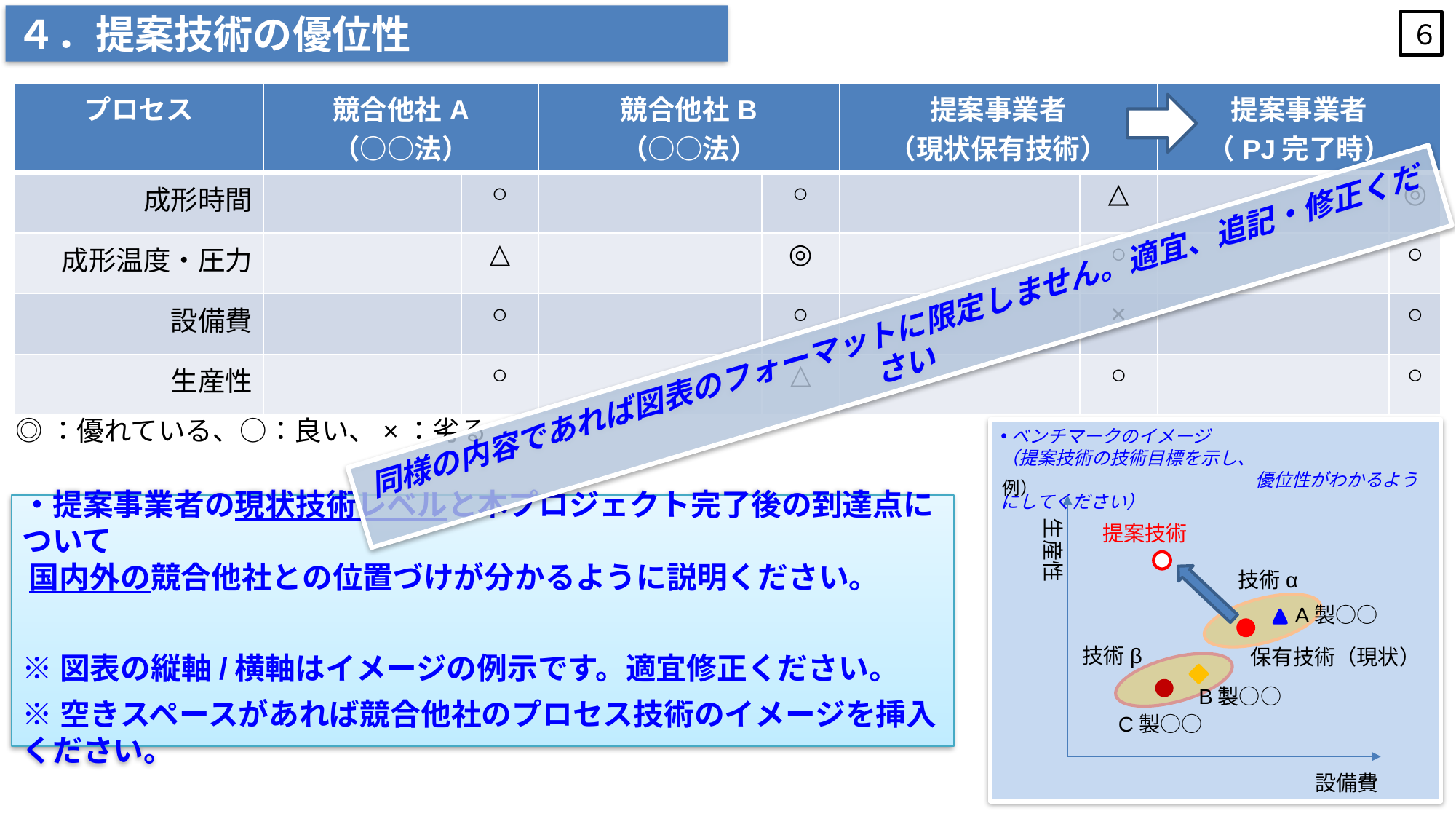

４．提案技術の優位性
６
| プロセス | 競合他社A （○○法） |  | 競合他社B （○○法） |  | 提案事業者 （現状保有技術） |  | 提案事業者 （PJ完了時） |  |
| --- | --- | --- | --- | --- | --- | --- | --- | --- |
| 成形時間 |  | ○ |  | ○ |  | △ |  | ◎ |
| 成形温度・圧力 |  | △ |  | ◎ |  | ○ |  | ○ |
| 設備費 |  | ○ |  | ○ |  | × |  | ○ |
| 生産性 |  | ○ |  | △ |  | ○ |  | ○ |

同様の内容であれば図表のフォーマットに限定しません。適宜、追記・修正ください
◎：優れている、○：良い、×：劣る
ベンチマークのイメージ
（提案技術の技術目標を示し、
　　　　　　　　　　　　　　優位性がわかるようにしてください）
例）
・提案事業者の現状技術レベルと本プロジェクト完了後の到達点について
 国内外の競合他社との位置づけが分かるように説明ください。

※図表の縦軸/横軸はイメージの例示です。適宜修正ください。
※空きスペースがあれば競合他社のプロセス技術のイメージを挿入ください。
生産性
提案技術

技術α

A製○○

技術β
保有技術（現状）

B製○○

C製○○
設備費